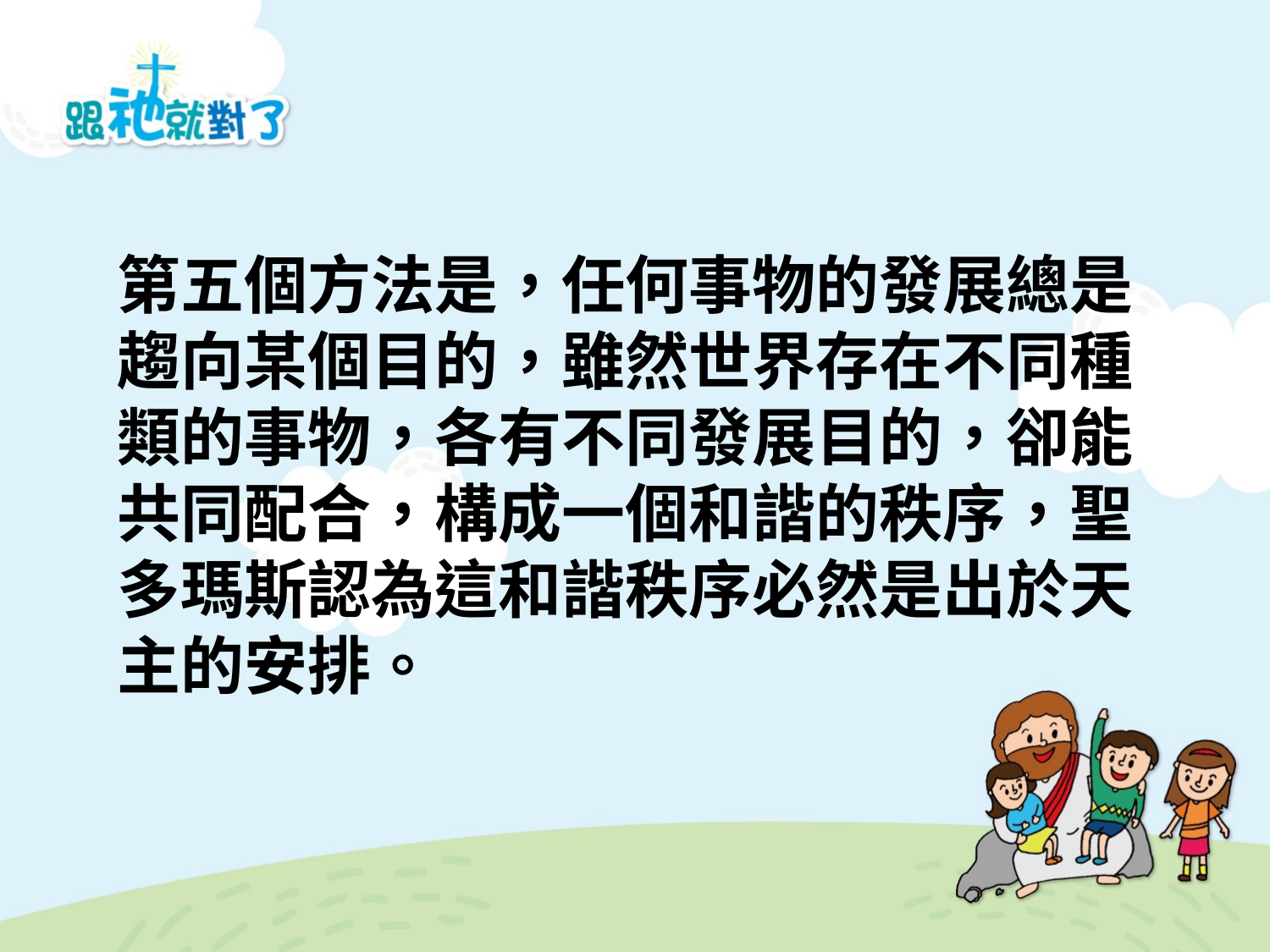

第五個方法是，任何事物的發展總是趨向某個目的，雖然世界存在不同種類的事物，各有不同發展目的，卻能共同配合，構成一個和諧的秩序，聖多瑪斯認為這和諧秩序必然是出於天主的安排。